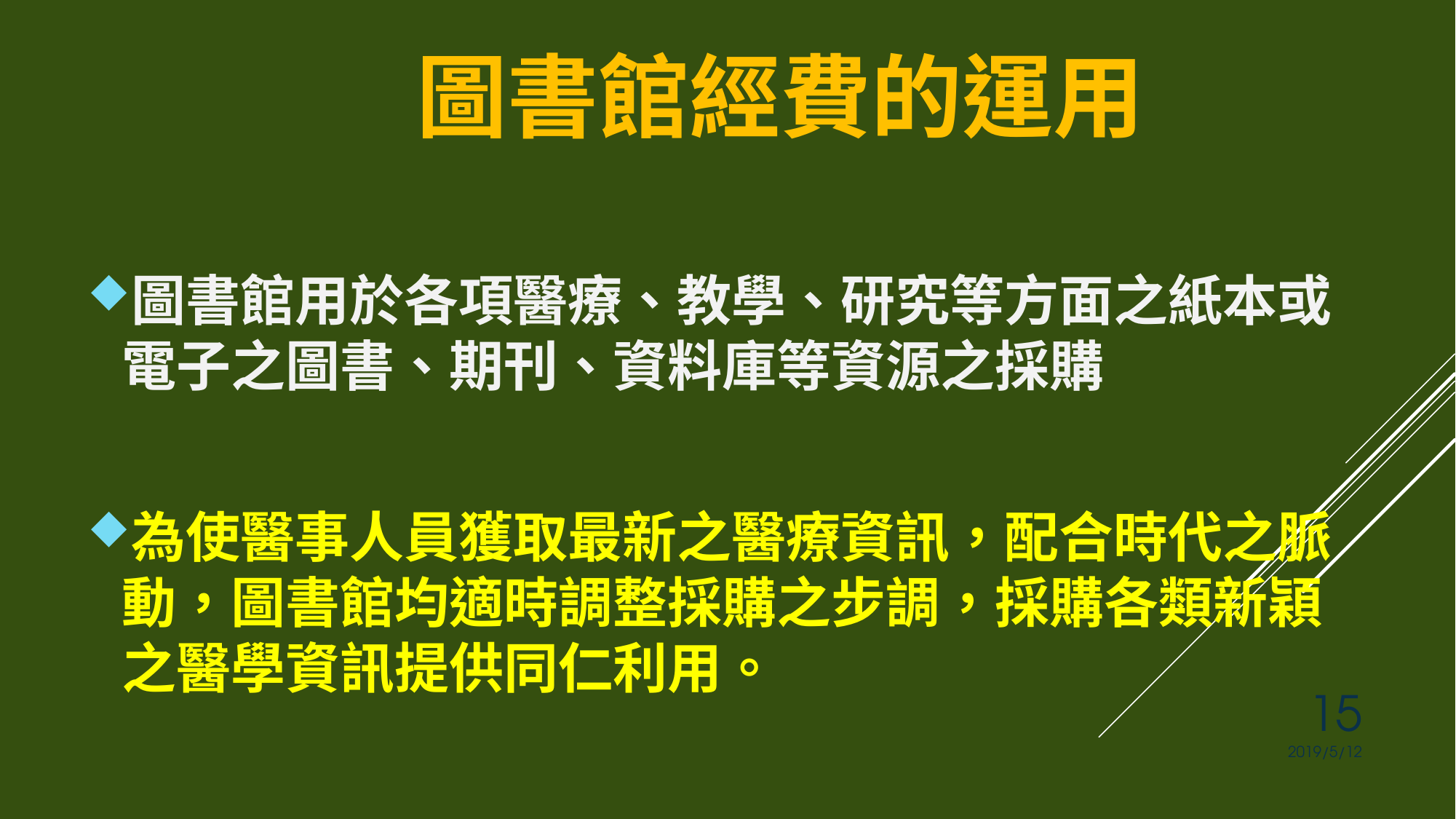

圖書館經費的運用
圖書館用於各項醫療、教學、研究等方面之紙本或電子之圖書、期刊、資料庫等資源之採購

為使醫事人員獲取最新之醫療資訊，配合時代之脈動，圖書館均適時調整採購之步調，採購各類新穎之醫學資訊提供同仁利用。
15
2019/5/12